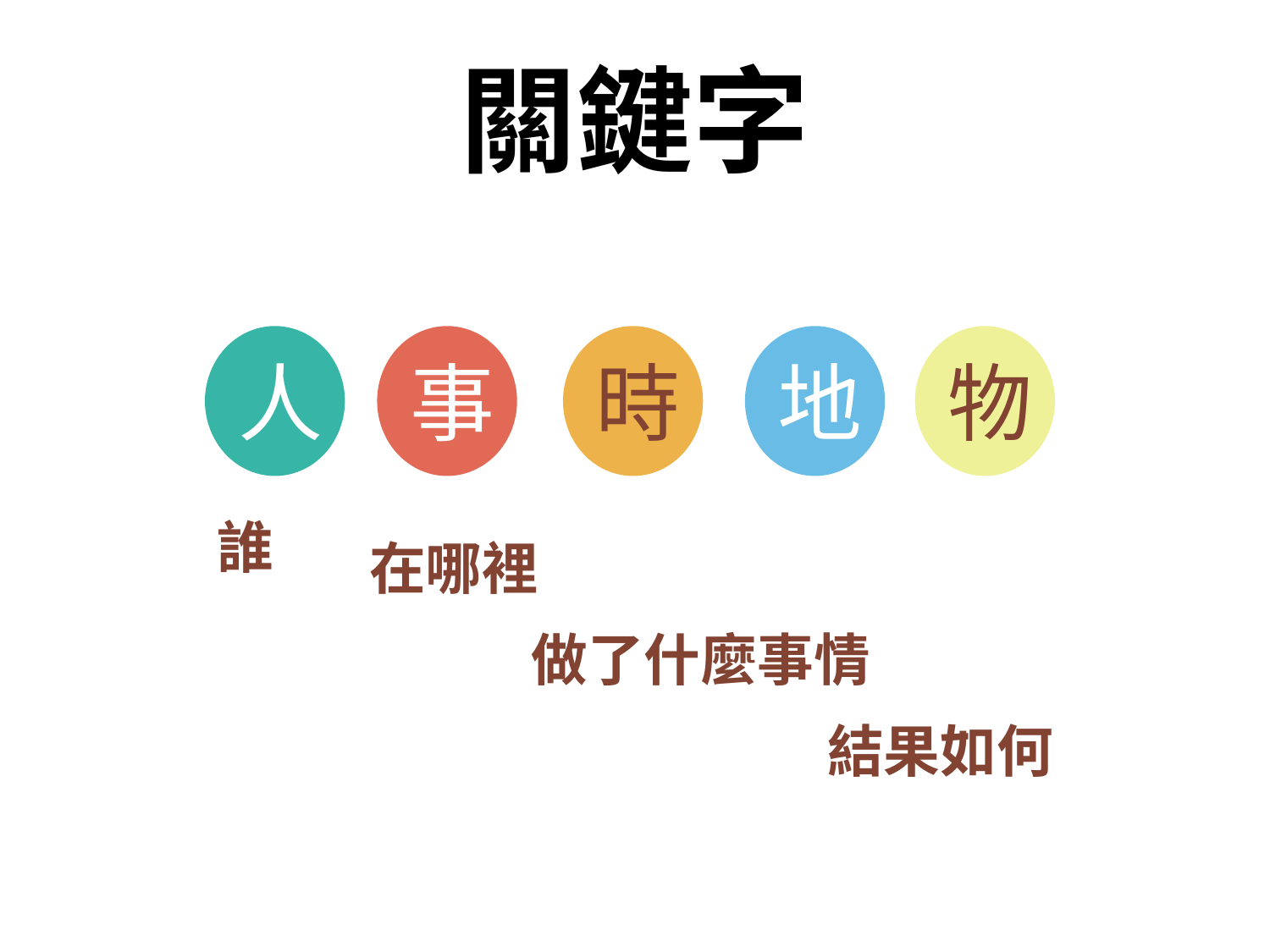

# 關鍵字
人
事
時
地
物
誰
在哪裡
做了什麼事情
結果如何